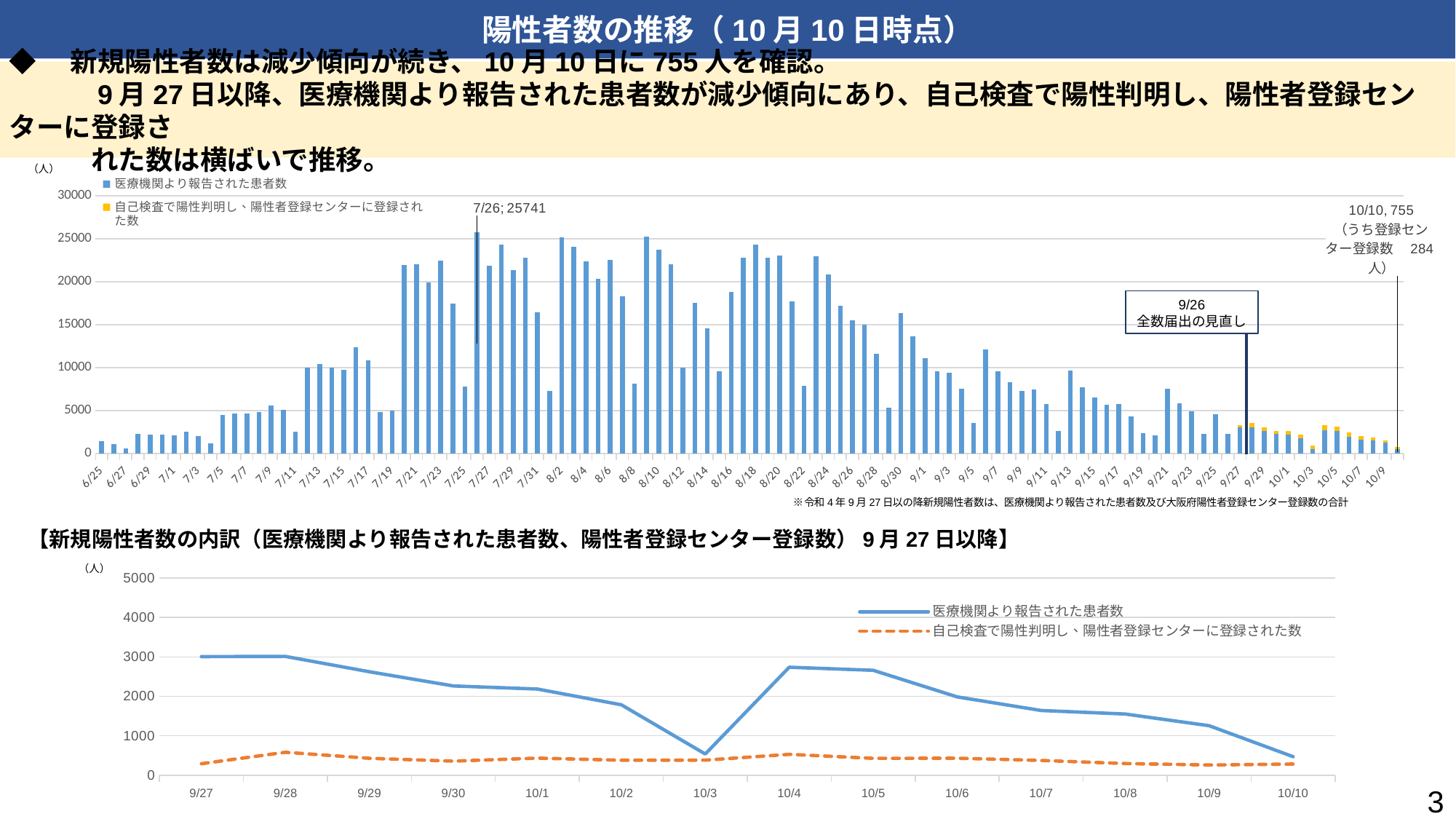

陽性者数の推移（10月10日時点）
◆　新規陽性者数は減少傾向が続き、10月10日に755人を確認。
　　　9月27日以降、医療機関より報告された患者数が減少傾向にあり、自己検査で陽性判明し、陽性者登録センターに登録さ
　　　れた数は横ばいで推移。
（人）

### Chart

| Category | 医療機関より報告された患者数 | 自己検査で陽性判明し、陽性者登録センターに登録された数 |
|---|---|---|
| 44737 | 1471.0 | None |
| 44738 | 1134.0 | None |
| 44739 | 585.0 | None |
| 44740 | 2301.0 | None |
| 44741 | 2222.0 | None |
| 44742 | 2193.0 | None |
| 44743 | 2134.0 | None |
| 44744 | 2545.0 | None |
| 44745 | 2009.0 | None |
| 44746 | 1150.0 | None |
| 44747 | 4522.0 | None |
| 44748 | 4620.0 | None |
| 44749 | 4615.0 | None |
| 44750 | 4805.0 | None |
| 44751 | 5566.0 | None |
| 44752 | 5080.0 | None |
| 44753 | 2513.0 | None |
| 44754 | 9956.0 | None |
| 44755 | 10449.0 | None |
| 44756 | 9956.0 | None |
| 44757 | 9743.0 | None |
| 44758 | 12349.0 | None |
| 44759 | 10802.0 | None |
| 44760 | 4857.0 | None |
| 44761 | 5019.0 | None |
| 44762 | 21972.0 | None |
| 44763 | 22042.0 | None |
| 44764 | 19944.0 | None |
| 44765 | 22496.0 | None |
| 44766 | 17433.0 | None |
| 44767 | 7783.0 | None |
| 44768 | 25741.0 | None |
| 44769 | 21857.0 | None |
| 44770 | 24286.0 | None |
| 44771 | 21384.0 | None |
| 44772 | 22826.0 | None |
| 44773 | 16471.0 | None |
| 44774 | 7281.0 | None |
| 44775 | 25130.0 | None |
| 44776 | 24037.0 | None |
| 44777 | 22369.0 | None |
| 44778 | 20327.0 | None |
| 44779 | 22547.0 | None |
| 44780 | 18309.0 | None |
| 44781 | 8160.0 | None |
| 44782 | 25286.0 | None |
| 44783 | 23723.0 | None |
| 44784 | 22050.0 | None |
| 44785 | 10031.0 | None |
| 44786 | 17552.0 | None |
| 44787 | 14535.0 | None |
| 44788 | 9541.0 | None |
| 44789 | 18819.0 | None |
| 44790 | 22813.0 | None |
| 44791 | 24320.0 | None |
| 44792 | 22784.0 | None |
| 44793 | 23088.0 | None |
| 44794 | 17670.0 | None |
| 44795 | 7892.0 | None |
| 44796 | 22924.0 | None |
| 44797 | 20803.0 | None |
| 44798 | 17182.0 | None |
| 44799 | 15498.0 | None |
| 44800 | 14993.0 | None |
| 44801 | 11605.0 | None |
| 44802 | 5290.0 | None |
| 44803 | 16362.0 | None |
| 44804 | 13675.0 | None |
| 44805 | 11095.0 | None |
| 44806 | 9537.0 | None |
| 44807 | 9384.0 | None |
| 44808 | 7579.0 | None |
| 44809 | 3558.0 | None |
| 44810 | 12093.0 | None |
| 44811 | 9598.0 | None |
| 44812 | 8291.0 | None |
| 44813 | 7285.0 | None |
| 44814 | 7434.0 | None |
| 44815 | 5774.0 | None |
| 44816 | 2634.0 | None |
| 44817 | 9615.0 | None |
| 44818 | 7717.0 | None |
| 44819 | 6498.0 | None |
| 44820 | 5690.0 | None |
| 44821 | 5781.0 | None |
| 44822 | 4285.0 | None |
| 44823 | 2328.0 | None |
| 44824 | 2127.0 | None |
| 44825 | 7527.0 | None |
| 44826 | 5865.0 | None |
| 44827 | 4930.0 | None |
| 44828 | 2305.0 | None |
| 44829 | 4548.0 | None |
| 44830 | 2256.0 | None |
| 44831 | 3007.0 | 293.0 |
| 44832 | 3013.0 | 582.0 |
| 44833 | 2624.0 | 430.0 |
| 44834 | 2264.0 | 358.0 |
| 44835 | 2185.0 | 434.0 |
| 44836 | 1786.0 | 381.0 |
| 44837 | 539.0 | 383.0 |
| 44838 | 2738.0 | 530.0 |
| 44839 | 2661.0 | 429.0 |
| 44840 | 1985.0 | 432.0 |
| 44841 | 1641.0 | 375.0 |
| 44842 | 1552.0 | 297.0 |
| 44843 | 1255.0 | 260.0 |
| 44844 | 471.0 | 284.0 |
9/26
全数届出の見直し
【新規陽性者数の内訳（医療機関より報告された患者数、陽性者登録センター登録数）9月27日以降】
（人）

### Chart

| Category | 医療機関より報告された患者数 | 自己検査で陽性判明し、陽性者登録センターに登録された数 |
|---|---|---|
| 44831 | 3007.0 | 293.0 |
| 44832 | 3013.0 | 582.0 |
| 44833 | 2624.0 | 430.0 |
| 44834 | 2264.0 | 358.0 |
| 44835 | 2185.0 | 434.0 |
| 44836 | 1786.0 | 381.0 |
| 44837 | 539.0 | 383.0 |
| 44838 | 2738.0 | 530.0 |
| 44839 | 2661.0 | 429.0 |
| 44840 | 1985.0 | 432.0 |
| 44841 | 1641.0 | 375.0 |
| 44842 | 1552.0 | 297.0 |
| 44843 | 1255.0 | 260.0 |
| 44844 | 471.0 | 284.0 |
3